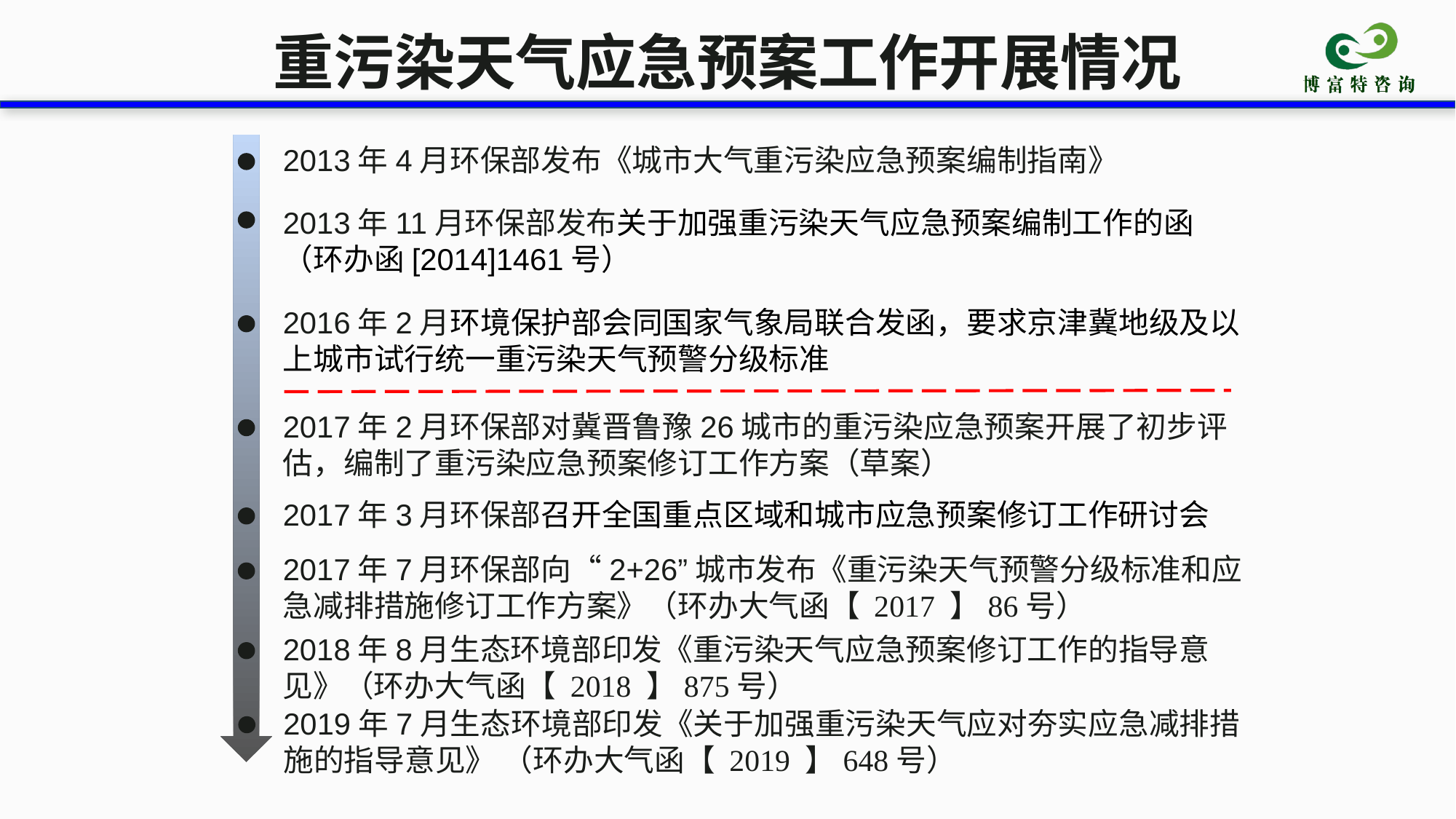

重污染天气应急预案工作开展情况

2013年4月环保部发布《城市大气重污染应急预案编制指南》

2013年11月环保部发布关于加强重污染天气应急预案编制工作的函（环办函[2014]1461号）

2016年2月环境保护部会同国家气象局联合发函，要求京津冀地级及以上城市试行统一重污染天气预警分级标准

2017年2月环保部对冀晋鲁豫26城市的重污染应急预案开展了初步评估，编制了重污染应急预案修订工作方案（草案）

2017年3月环保部召开全国重点区域和城市应急预案修订工作研讨会

2017年7月环保部向“2+26”城市发布《重污染天气预警分级标准和应急减排措施修订工作方案》（环办大气函【 2017 】86号）

2018年8月生态环境部印发《重污染天气应急预案修订工作的指导意见》（环办大气函【 2018 】875号）

2019年7月生态环境部印发《关于加强重污染天气应对夯实应急减排措施的指导意见》 （环办大气函【 2019 】648号）